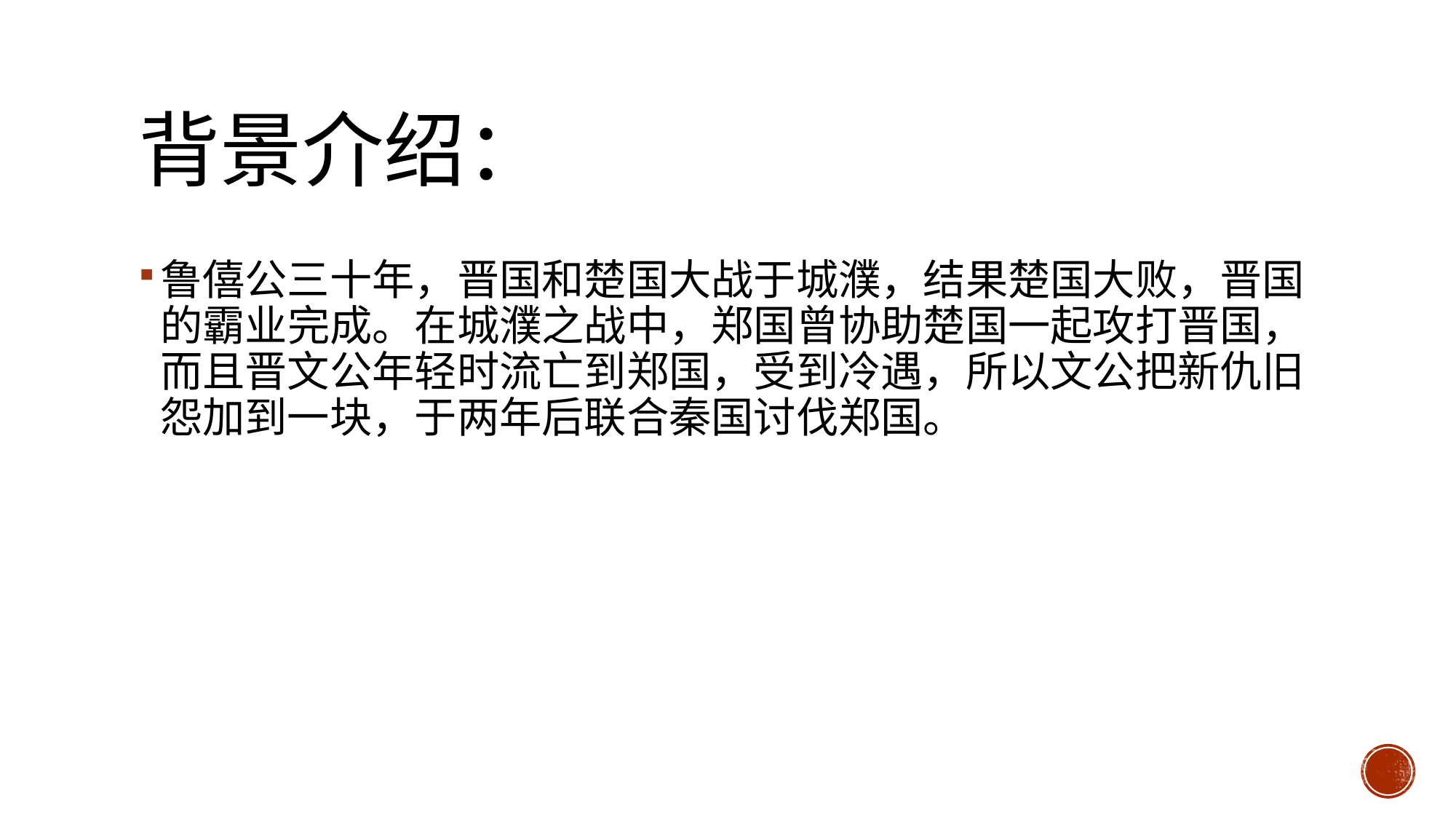

# 背景介绍：
鲁僖公三十年，晋国和楚国大战于城濮，结果楚国大败，晋国的霸业完成。在城濮之战中，郑国曾协助楚国一起攻打晋国，而且晋文公年轻时流亡到郑国，受到冷遇，所以文公把新仇旧怨加到一块，于两年后联合秦国讨伐郑国。